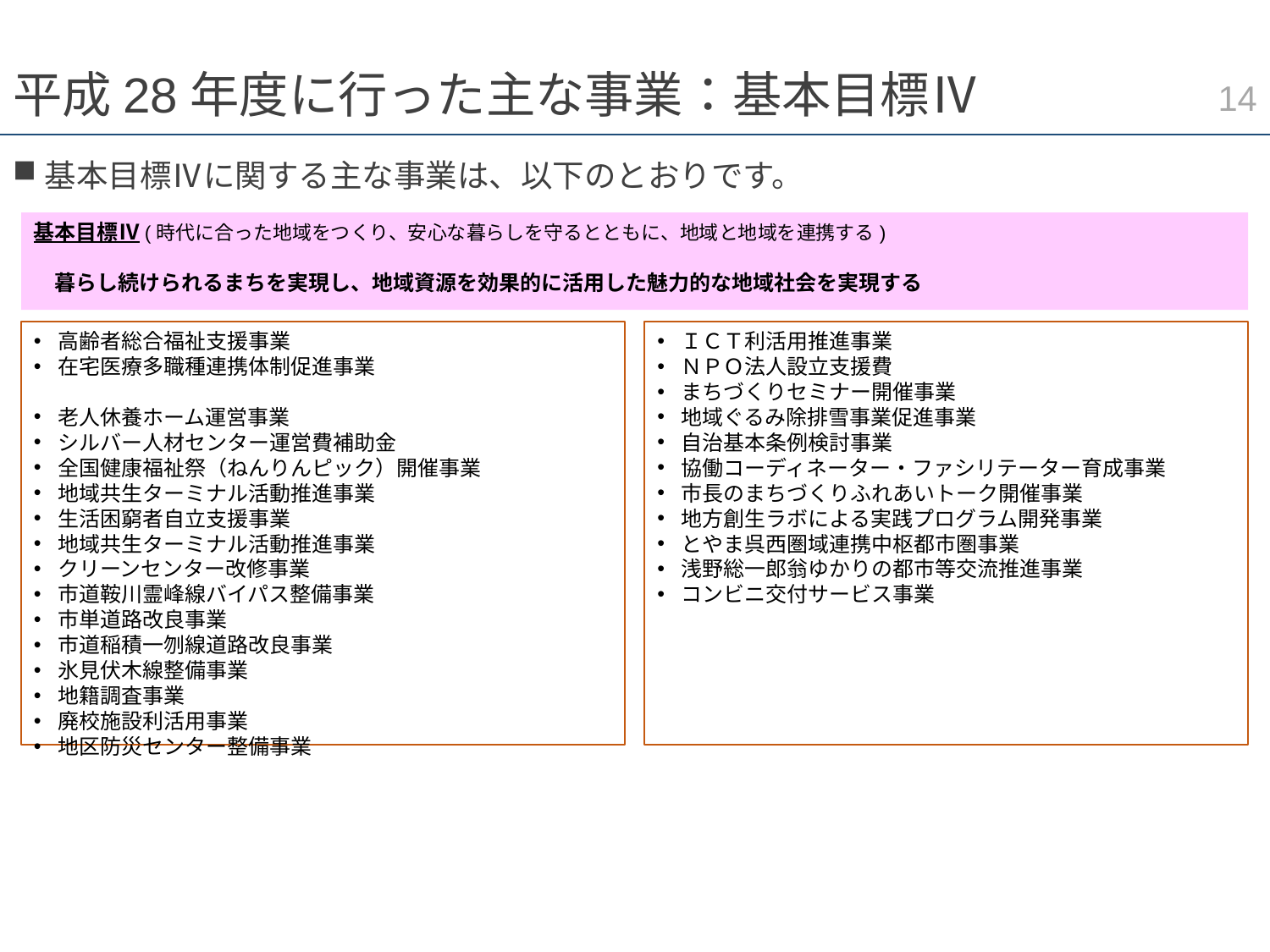

14
# 平成28年度に行った主な事業：基本目標Ⅳ
基本目標Ⅳに関する主な事業は、以下のとおりです。
基本目標Ⅳ(時代に合った地域をつくり、安心な暮らしを守るとともに、地域と地域を連携する)

　暮らし続けられるまちを実現し、地域資源を効果的に活用した魅力的な地域社会を実現する
ＩＣＴ利活用推進事業
ＮＰＯ法人設立支援費
まちづくりセミナー開催事業
地域ぐるみ除排雪事業促進事業
自治基本条例検討事業
協働コーディネーター・ファシリテーター育成事業
市長のまちづくりふれあいトーク開催事業
地方創生ラボによる実践プログラム開発事業
とやま呉西圏域連携中枢都市圏事業
浅野総一郎翁ゆかりの都市等交流推進事業
コンビニ交付サービス事業
高齢者総合福祉支援事業
在宅医療多職種連携体制促進事業
老人休養ホーム運営事業
シルバー人材センター運営費補助金
全国健康福祉祭（ねんりんピック）開催事業
地域共生ターミナル活動推進事業
生活困窮者自立支援事業
地域共生ターミナル活動推進事業
クリーンセンター改修事業
市道鞍川霊峰線バイパス整備事業
市単道路改良事業
市道稲積一刎線道路改良事業
氷見伏木線整備事業
地籍調査事業
廃校施設利活用事業
地区防災センター整備事業